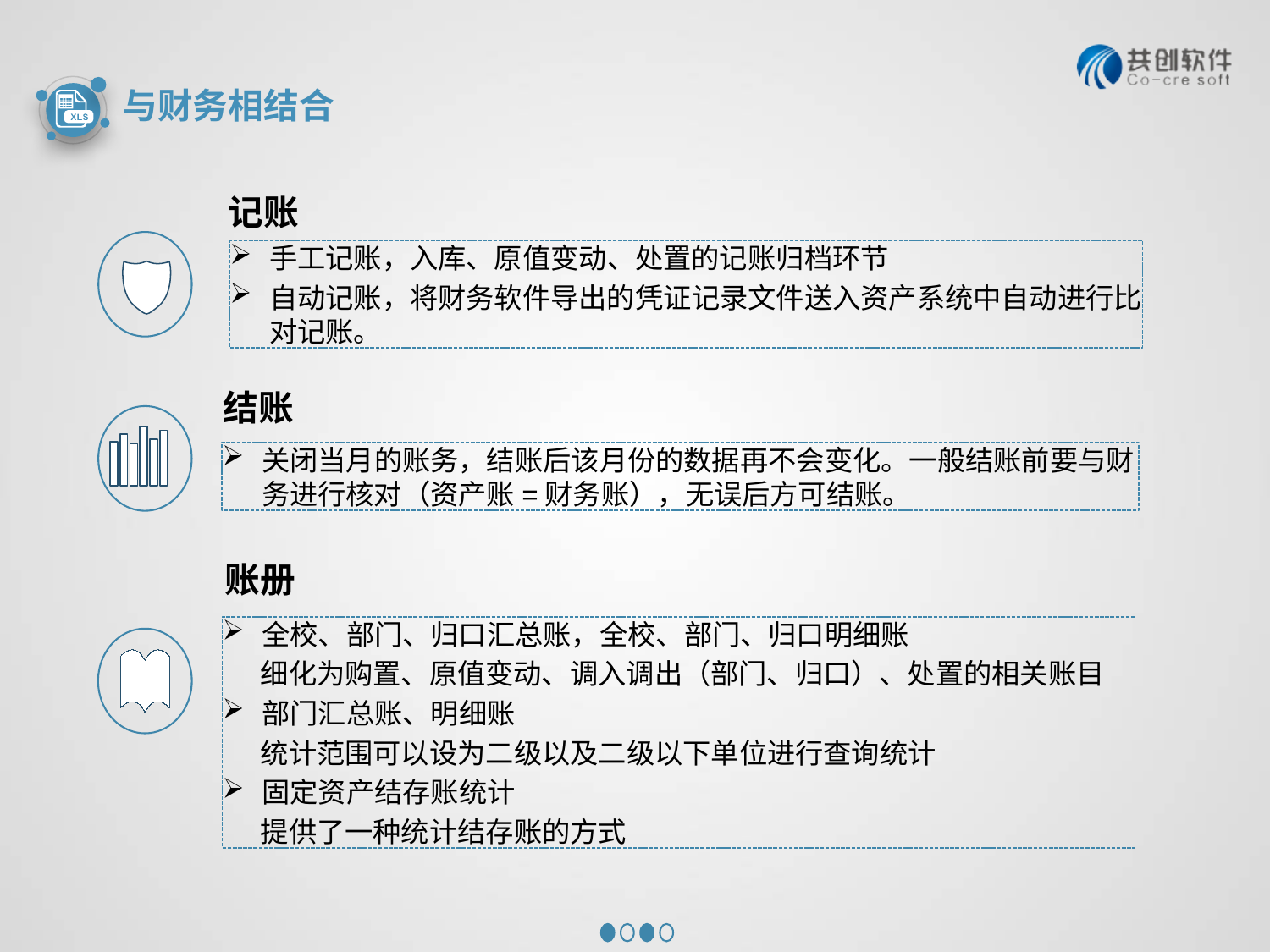

与财务相结合

记账

手工记账，入库、原值变动、处置的记账归档环节
自动记账，将财务软件导出的凭证记录文件送入资产系统中自动进行比对记账。
结账

关闭当月的账务，结账后该月份的数据再不会变化。一般结账前要与财务进行核对（资产账=财务账），无误后方可结账。
账册
全校、部门、归口汇总账，全校、部门、归口明细账
     细化为购置、原值变动、调入调出（部门、归口）、处置的相关账目
部门汇总账、明细账
     统计范围可以设为二级以及二级以下单位进行查询统计
固定资产结存账统计
     提供了一种统计结存账的方式